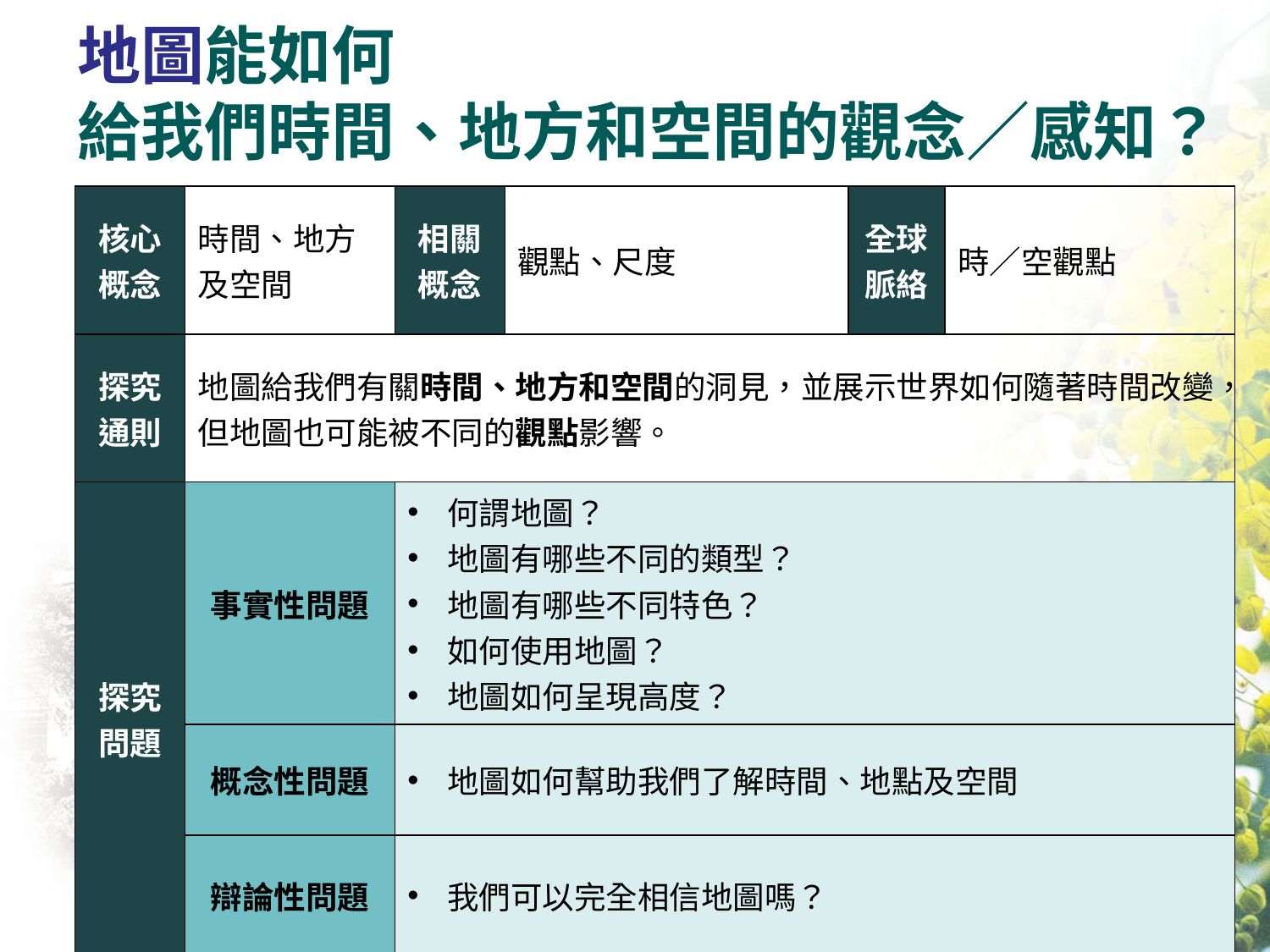

# 地圖能如何 給我們時間、地方和空間的觀念／感知？
| 核心概念 | 時間、地方及空間 | 相關概念 | 觀點、尺度 | 全球脈絡 | 時／空觀點 |
| --- | --- | --- | --- | --- | --- |
| 探究通則 | 地圖給我們有關時間、地方和空間的洞見，並展示世界如何隨著時間改變，但地圖也可能被不同的觀點影響。 |  |  |  |  |
| 探究問題 | 事實性問題 | 何謂地圖？ 地圖有哪些不同的類型？ 地圖有哪些不同特色？ 如何使用地圖？ 地圖如何呈現高度？ |  |  |  |
|  | 概念性問題 | 地圖如何幫助我們了解時間、地點及空間 |  |  |  |
|  | 辯論性問題 | 我們可以完全相信地圖嗎？ |  |  |  |